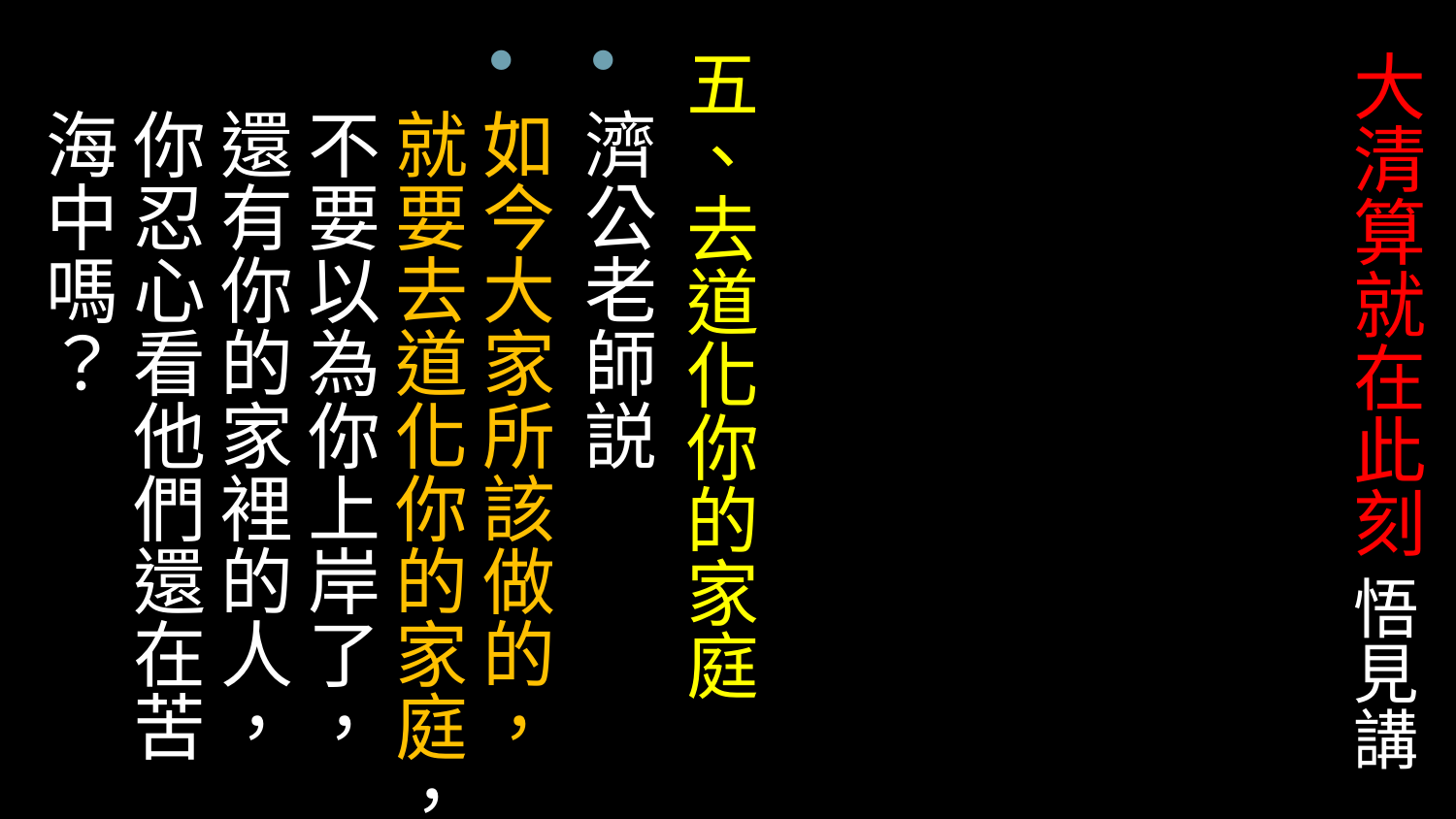

五、去道化你的家庭
濟公老師説
如今大家所該做的，就要去道化你的家庭，不要以為你上岸了，還有你的家裡的人，你忍心看他們還在苦海中嗎？
# 大清算就在此刻 悟見講